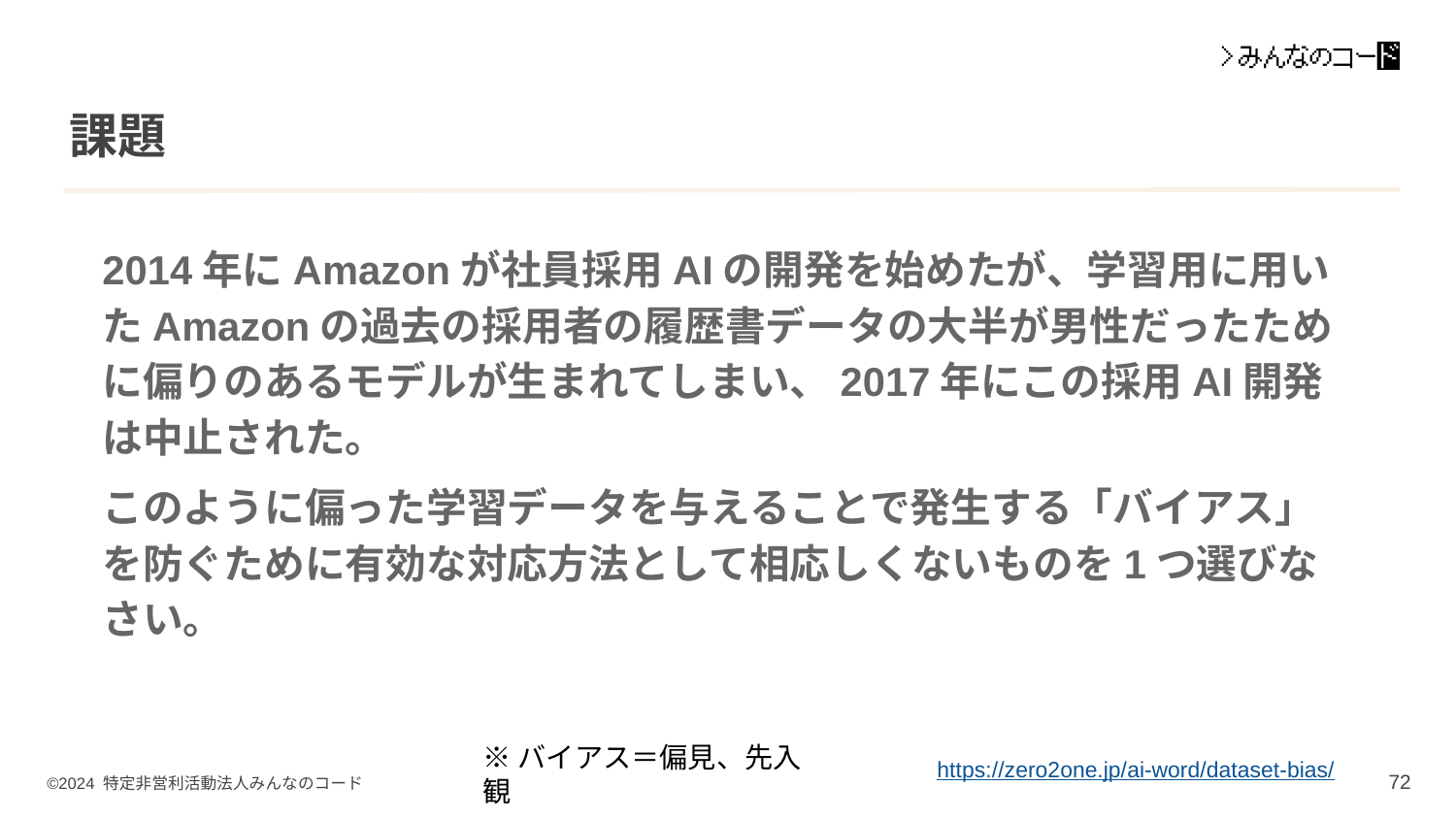

# 課題
2014年にAmazonが社員採用AIの開発を始めたが、学習用に用いたAmazonの過去の採用者の履歴書データの大半が男性だったために偏りのあるモデルが生まれてしまい、2017年にこの採用AI開発は中止された。
このように偏った学習データを与えることで発生する「バイアス」を防ぐために有効な対応方法として相応しくないものを1つ選びなさい。
※バイアス＝偏見、先入観
https://zero2one.jp/ai-word/dataset-bias/